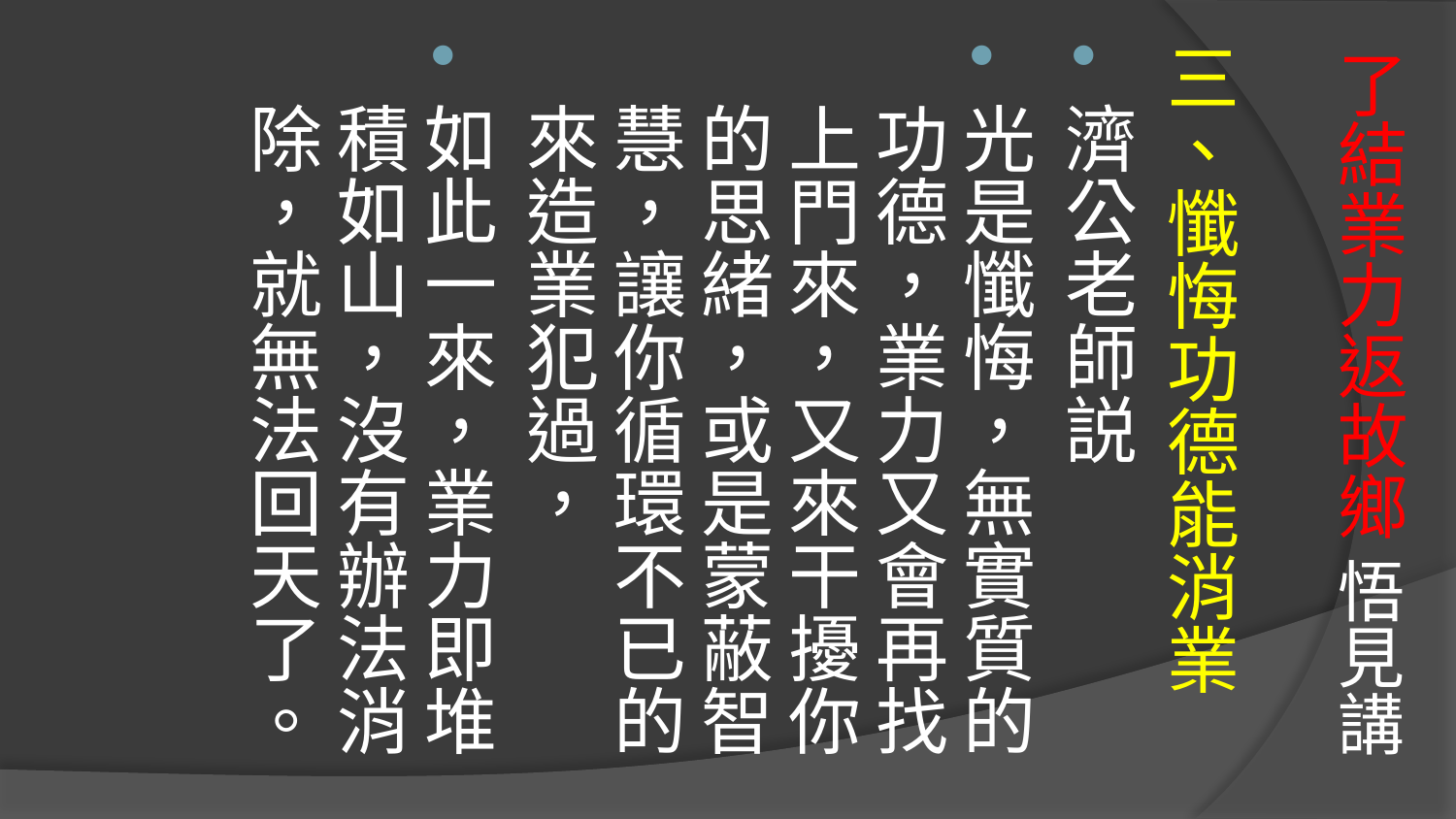

# 了結業力返故鄉 悟見講
三、懺悔功德能消業
濟公老師説
光是懺悔，無實質的功德，業力又會再找上門來，又來干擾你的思緒，或是蒙蔽智慧，讓你循環不已的來造業犯過，
如此一來，業力即堆積如山，沒有辦法消除，就無法回天了。